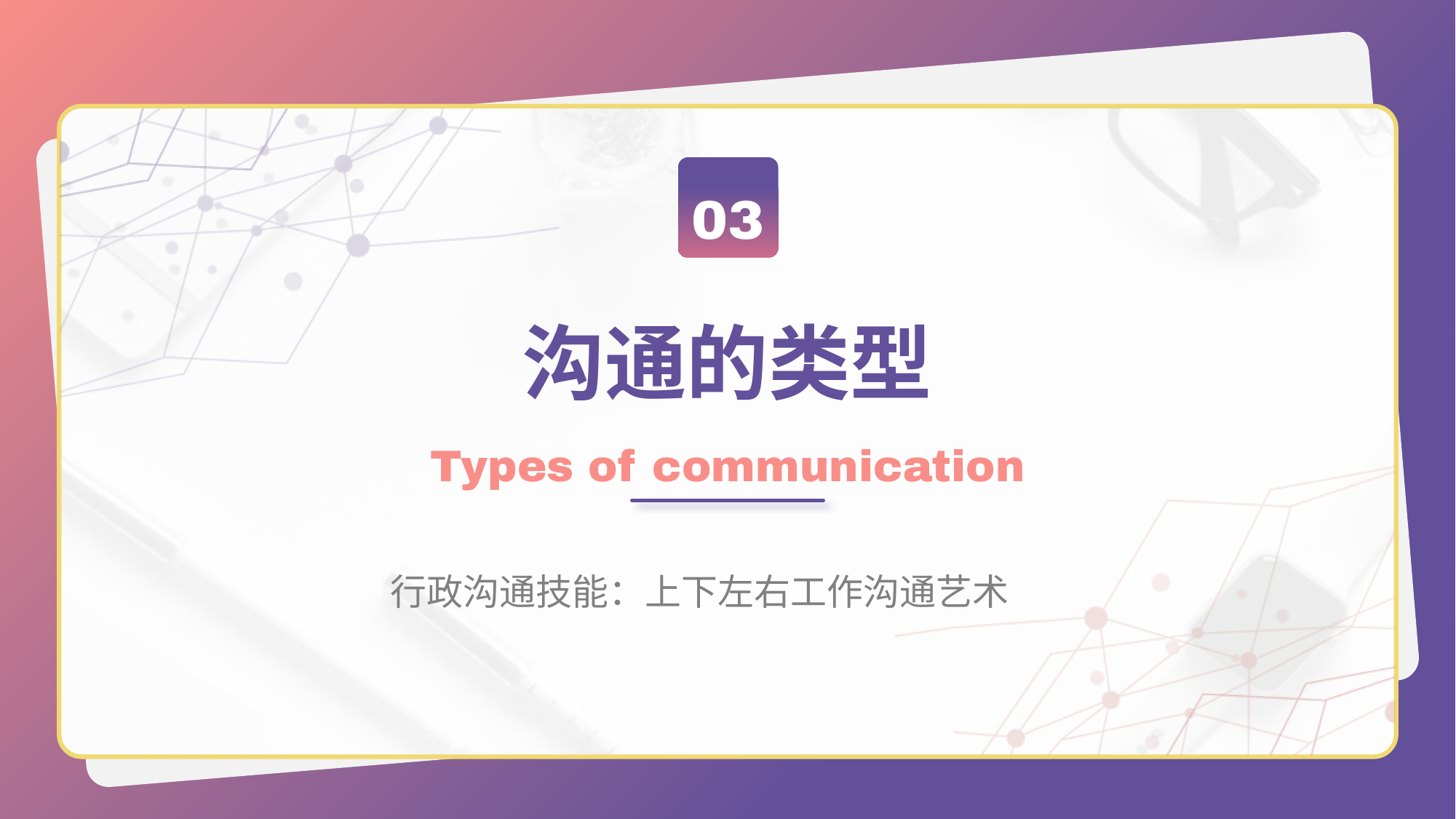

03
# 沟通的类型
Types of communication
行政沟通技能：上下左右工作沟通艺术